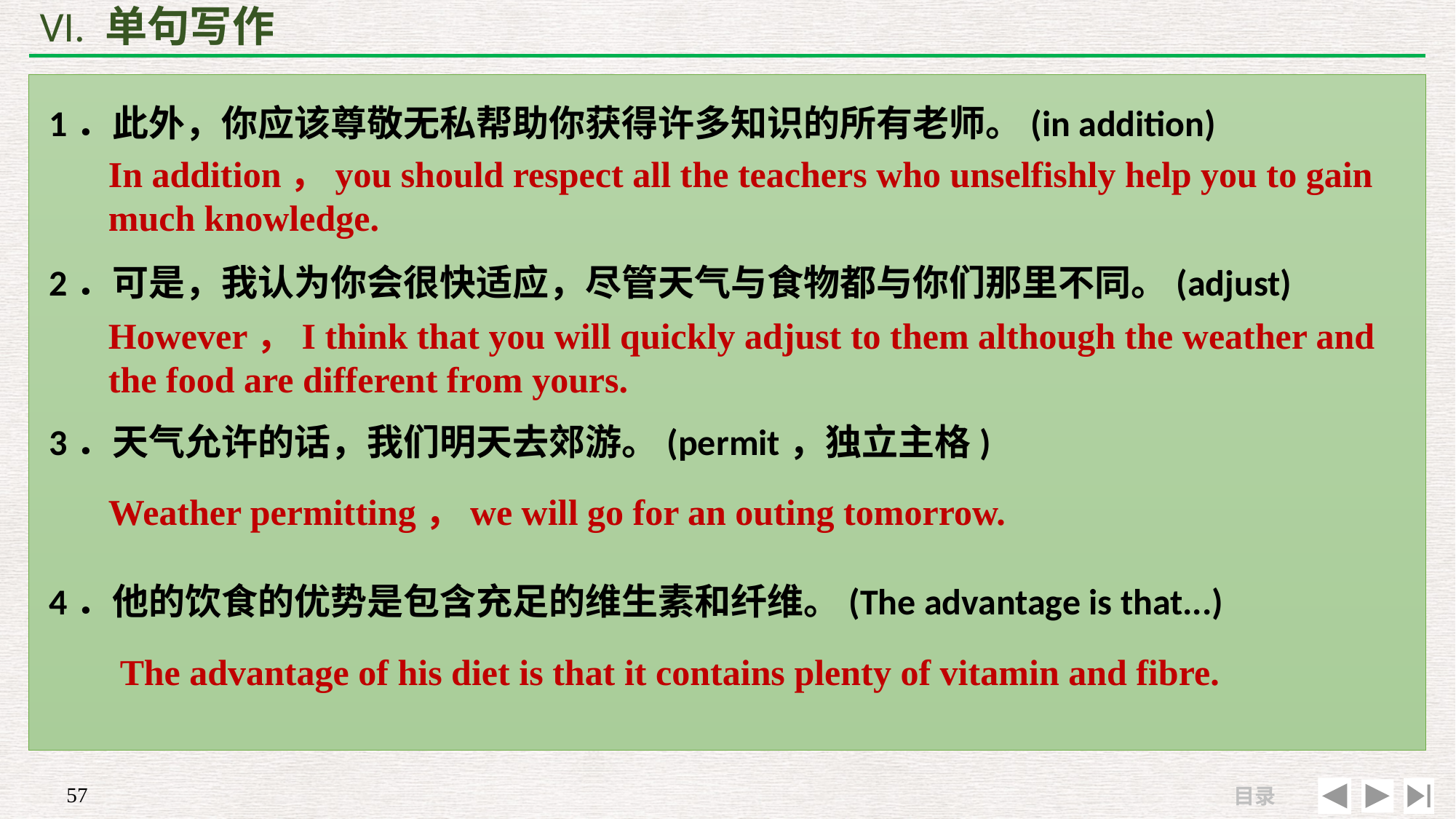

# VI. 单句写作

1．此外，你应该尊敬无私帮助你获得许多知识的所有老师。(in addition)

2．可是，我认为你会很快适应，尽管天气与食物都与你们那里不同。(adjust)

3．天气允许的话，我们明天去郊游。(permit，独立主格)

4．他的饮食的优势是包含充足的维生素和纤维。(The advantage is that...)
In addition，you should respect all the teachers who unselfishly help you to gain much knowledge.
However，I think that you will quickly adjust to them although the weather and the food are different from yours.
Weather permitting，we will go for an outing tomorrow.
The advantage of his diet is that it contains plenty of vitamin and fibre.